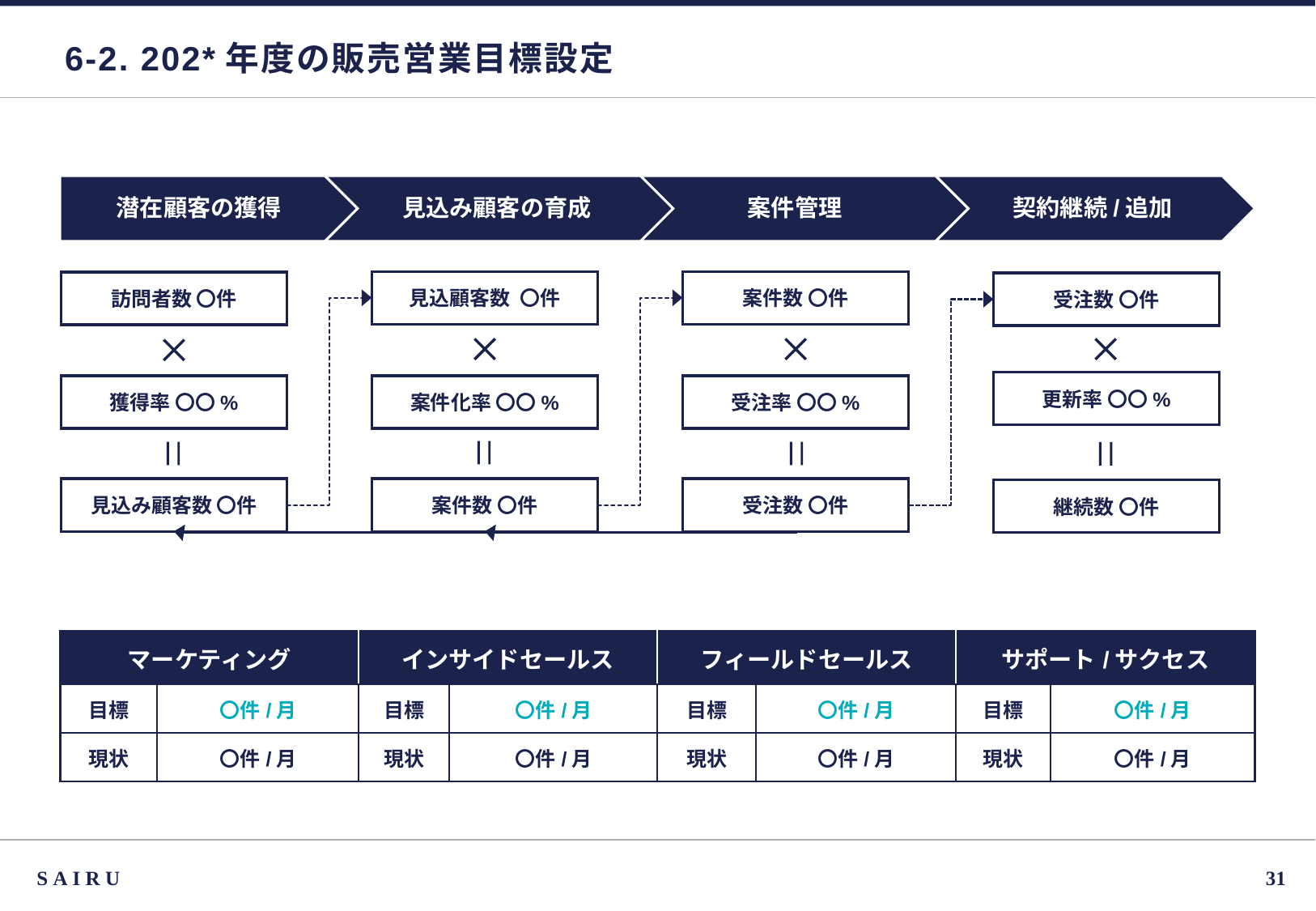

# 6-2. 202*年度の販売営業目標設定

潜在顧客の獲得
見込み顧客の育成
案件管理
契約継続/追加
見込顧客数  〇件
案件数 〇件
訪問者数 〇件
受注数 〇件

更新率 〇〇%
獲得率 〇〇%
案件化率 〇〇%
受注率 〇〇%

見込み顧客数 〇件
案件数 〇件
受注数 〇件
継続数 〇件
| マーケティング |  | インサイドセールス |  | フィールドセールス |  | サポート/サクセス |  |
| --- | --- | --- | --- | --- | --- | --- | --- |
| 目標 | 〇件/月 | 目標 | 〇件/月 | 目標 | 〇件/月 | 目標 | 〇件/月 |
| 現状 | 〇件/月 | 現状 | 〇件/月 | 現状 | 〇件/月 | 現状 | 〇件/月 |
SAIRU
31